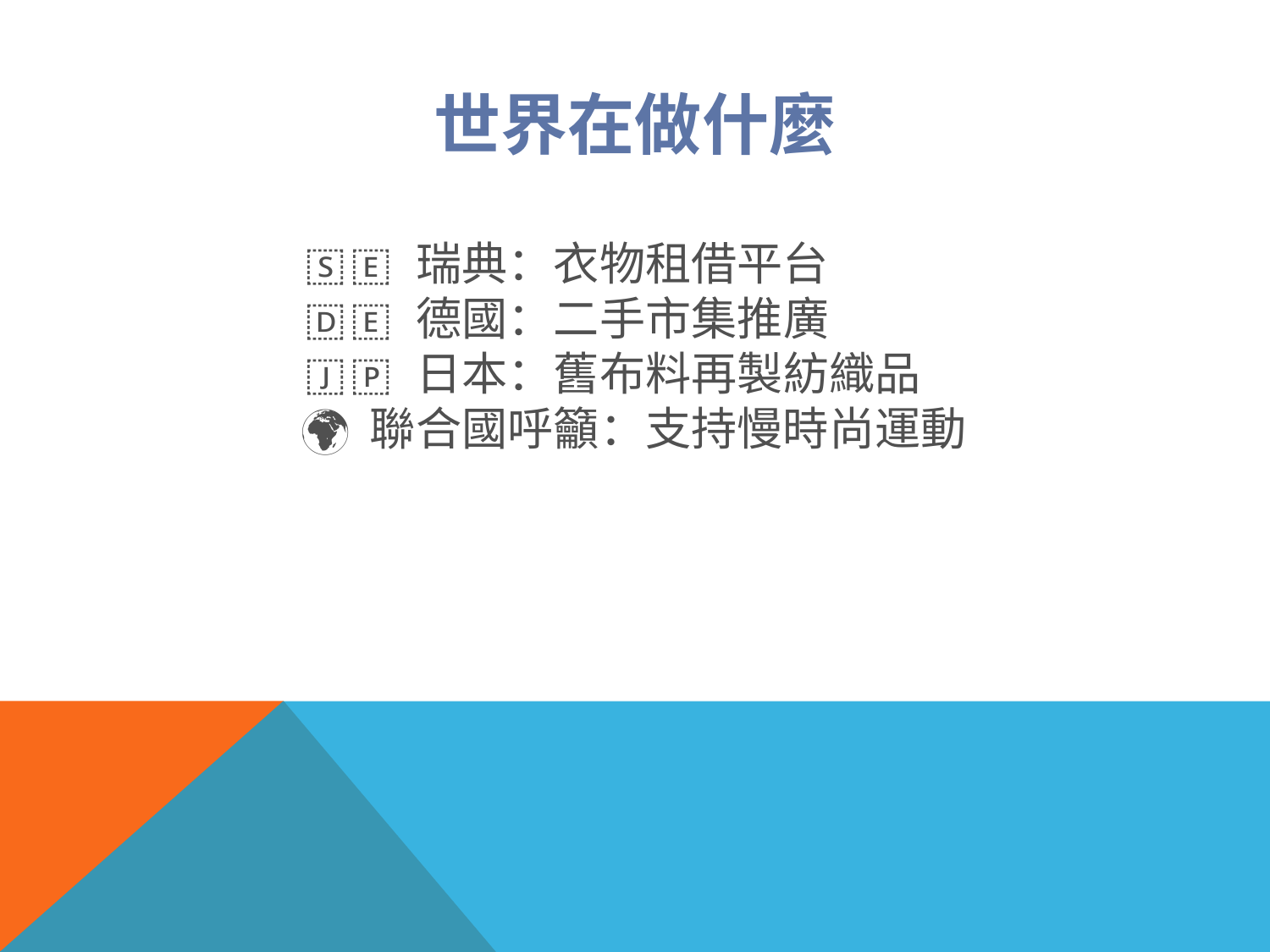

世界在做什麼
#

🇸🇪 瑞典：衣物租借平台
🇩🇪 德國：二手市集推廣
🇯🇵 日本：舊布料再製紡織品
🌍 聯合國呼籲：支持慢時尚運動